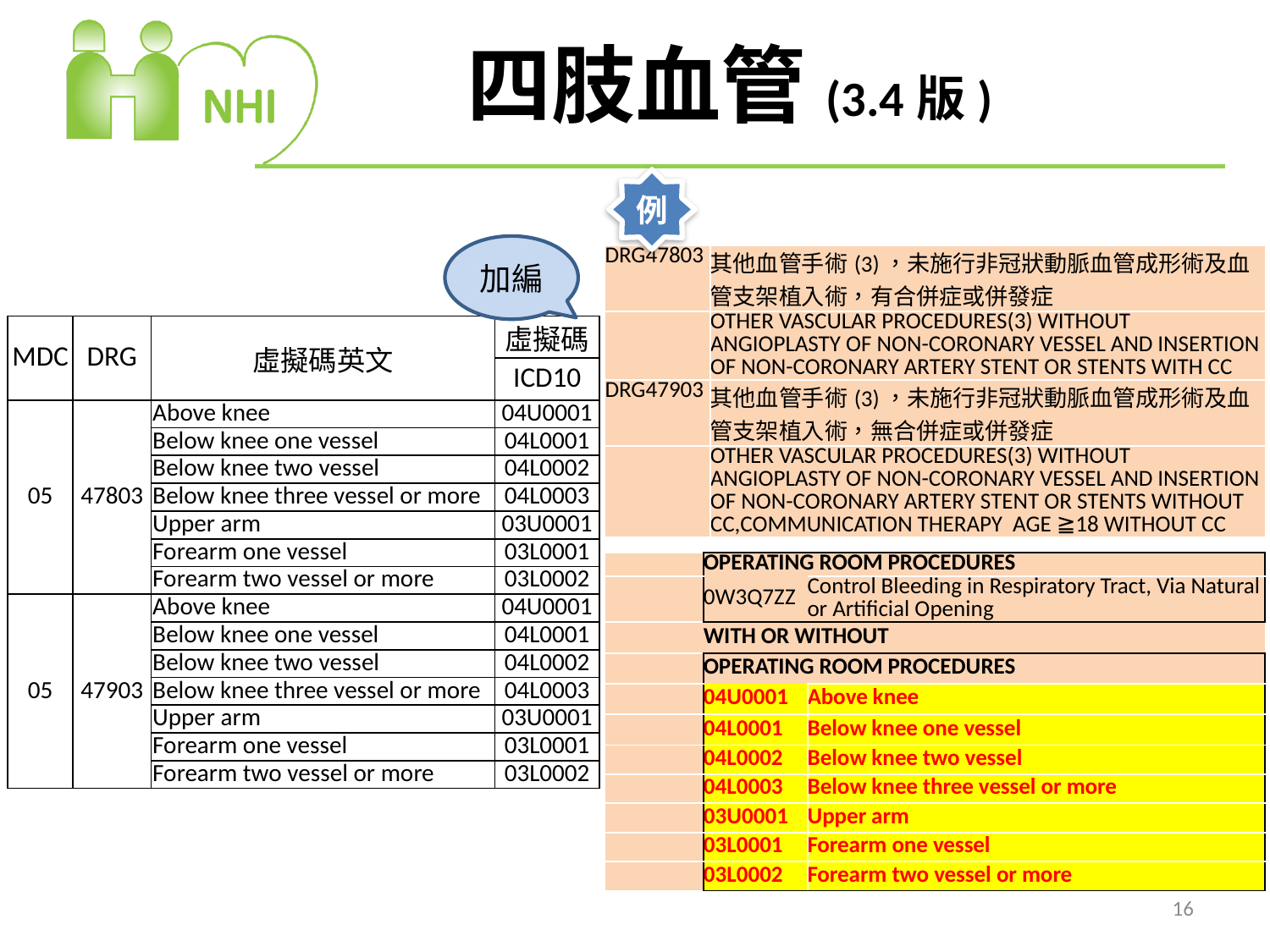

# 四肢血管(3.4版)
例
加編
| DRG47803 | 其他血管手術(3)，未施行非冠狀動脈血管成形術及血管支架植入術，有合併症或併發症 |
| --- | --- |
|  | OTHER VASCULAR PROCEDURES(3) WITHOUT ANGIOPLASTY OF NON-CORONARY VESSEL AND INSERTION OF NON-CORONARY ARTERY STENT OR STENTS WITH CC |
| DRG47903 | 其他血管手術(3)，未施行非冠狀動脈血管成形術及血管支架植入術，無合併症或併發症 |
|  | OTHER VASCULAR PROCEDURES(3) WITHOUT ANGIOPLASTY OF NON-CORONARY VESSEL AND INSERTION OF NON-CORONARY ARTERY STENT OR STENTS WITHOUT CC,COMMUNICATION THERAPY AGE ≧18 WITHOUT CC |
| MDC | DRG | 虛擬碼英文 | 虛擬碼 |
| --- | --- | --- | --- |
|  |  |  | ICD10 |
| 05 | 47803 | Above knee | 04U0001 |
|  |  | Below knee one vessel | 04L0001 |
|  |  | Below knee two vessel | 04L0002 |
|  |  | Below knee three vessel or more | 04L0003 |
|  |  | Upper arm | 03U0001 |
|  |  | Forearm one vessel | 03L0001 |
|  |  | Forearm two vessel or more | 03L0002 |
| 05 | 47903 | Above knee | 04U0001 |
|  |  | Below knee one vessel | 04L0001 |
|  |  | Below knee two vessel | 04L0002 |
|  |  | Below knee three vessel or more | 04L0003 |
|  |  | Upper arm | 03U0001 |
|  |  | Forearm one vessel | 03L0001 |
|  |  | Forearm two vessel or more | 03L0002 |
|  | OPERATING ROOM PROCEDURES |  |
| --- | --- | --- |
|  | 0W3Q7ZZ | Control Bleeding in Respiratory Tract, Via Natural or Artificial Opening |
|  | WITH OR WITHOUT |  |
|  | OPERATING ROOM PROCEDURES |  |
|  | 04U0001 | Above knee |
|  | 04L0001 | Below knee one vessel |
|  | 04L0002 | Below knee two vessel |
|  | 04L0003 | Below knee three vessel or more |
|  | 03U0001 | Upper arm |
|  | 03L0001 | Forearm one vessel |
|  | 03L0002 | Forearm two vessel or more |
16